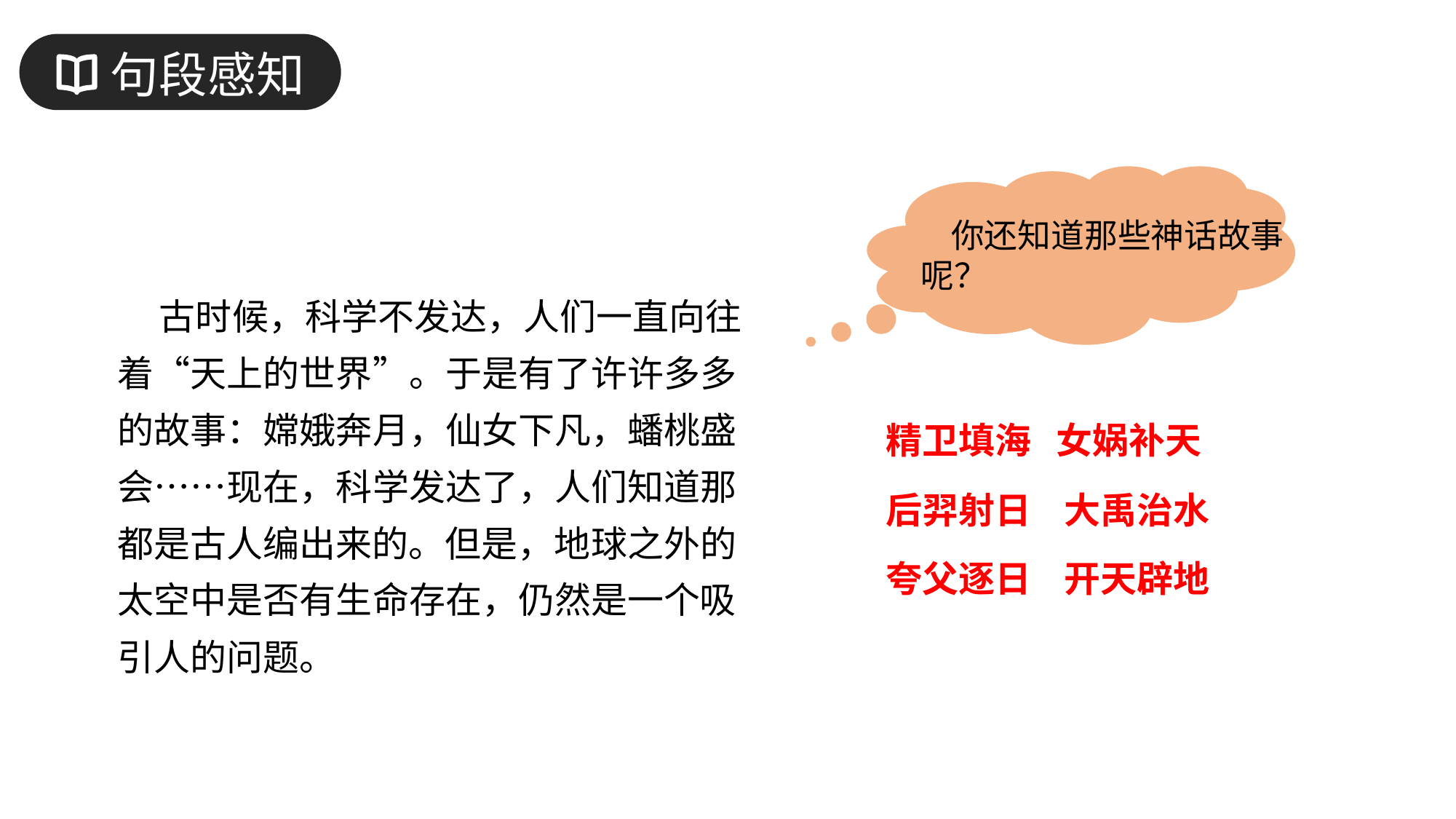

句段感知

   你还知道那些神话故事呢？
    古时候，科学不发达，人们一直向往着“天上的世界”。于是有了许许多多的故事：嫦娥奔月，仙女下凡，蟠桃盛会……现在，科学发达了，人们知道那都是古人编出来的。但是，地球之外的太空中是否有生命存在，仍然是一个吸引人的问题。
精卫填海   女娲补天
后羿射日    大禹治水
夸父逐日    开天辟地